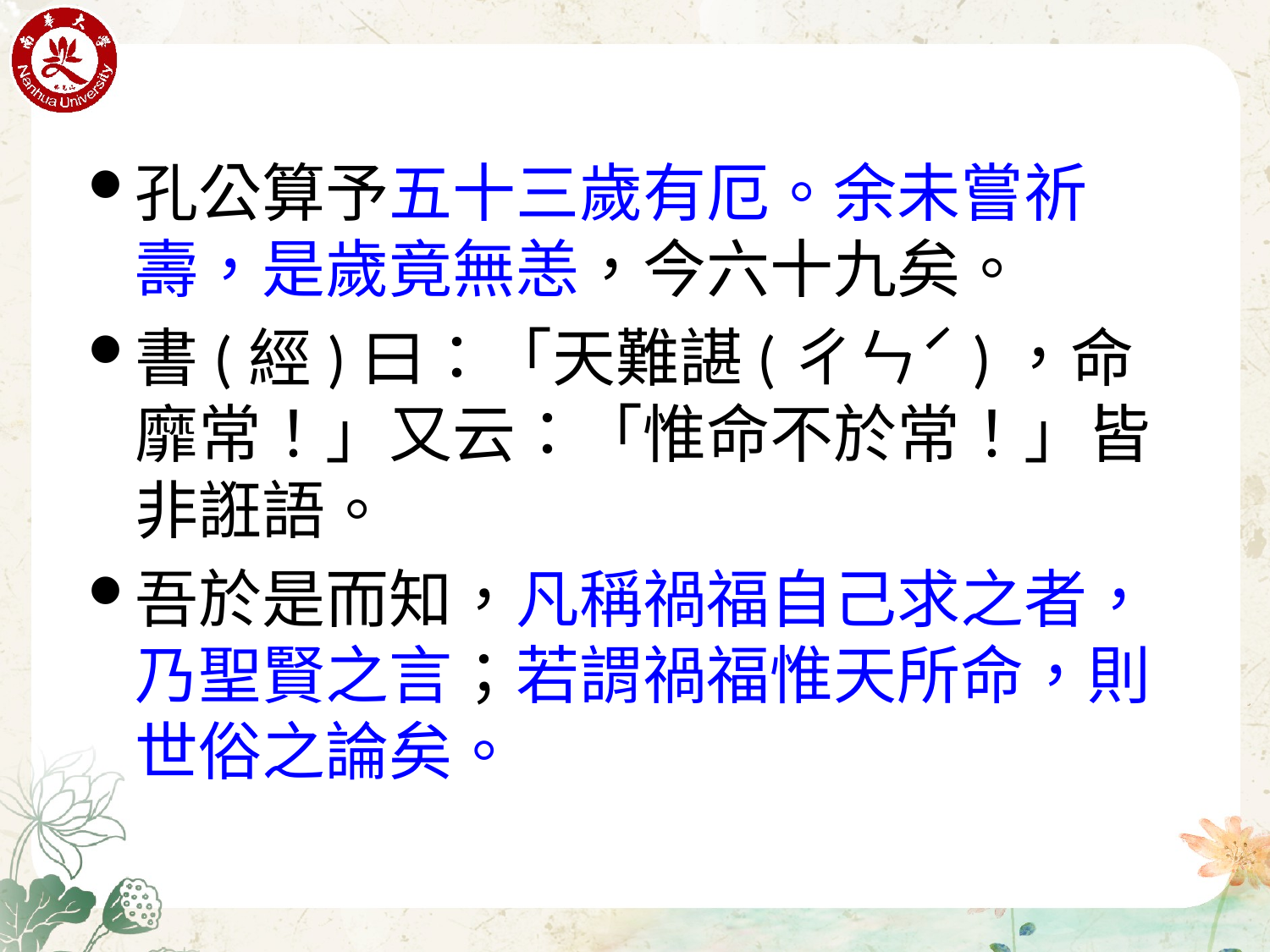

孔公算予五十三歲有厄。余未嘗祈壽，是歲竟無恙，今六十九矣。
書(經)曰：「天難諶(ㄔㄣˊ)，命靡常！」又云：「惟命不於常！」皆非誑語。
吾於是而知，凡稱禍福自己求之者，乃聖賢之言；若謂禍福惟天所命，則世俗之論矣。